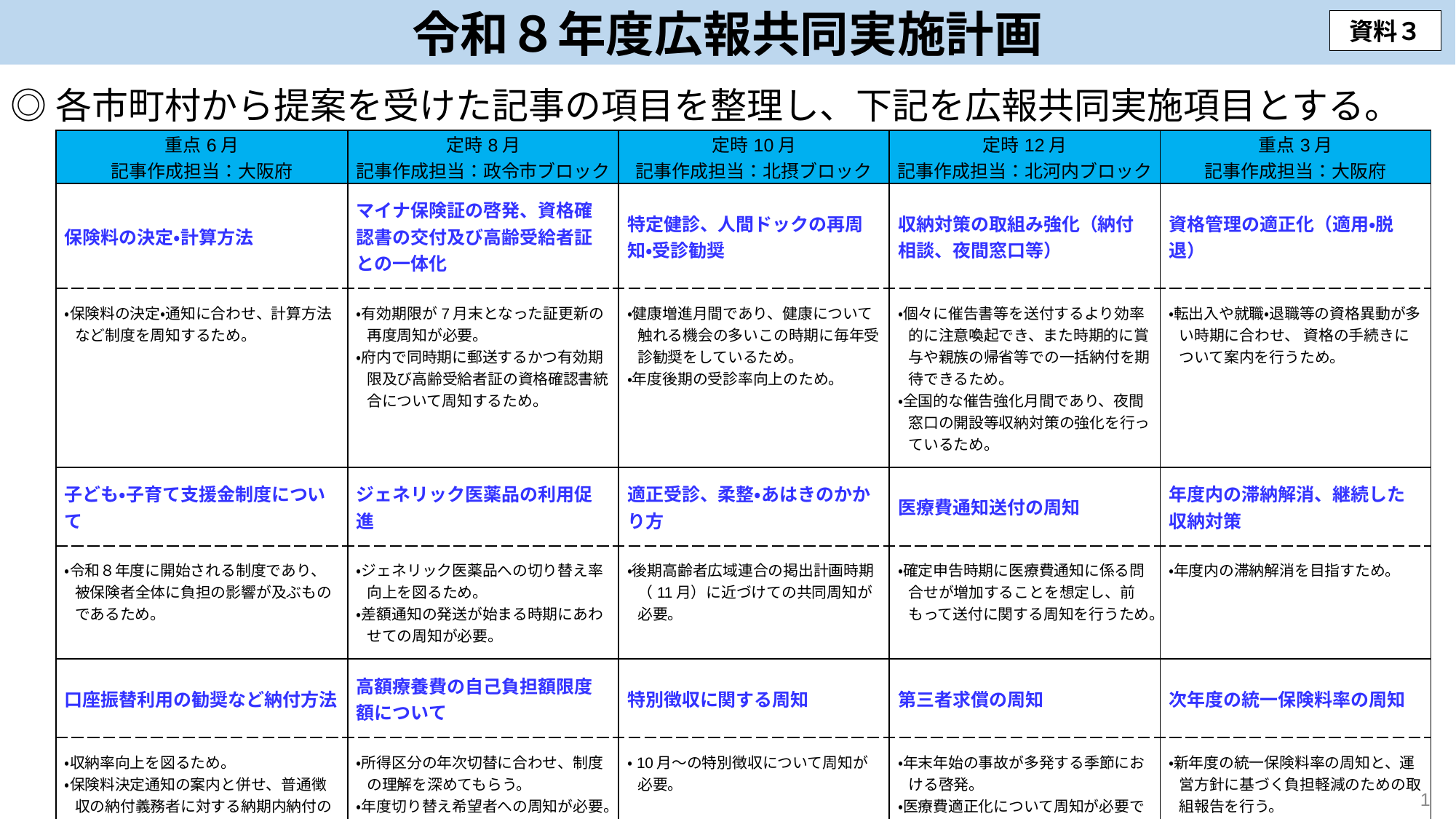

# 令和８年度広報共同実施計画
資料３
◎各市町村から提案を受けた記事の項目を整理し、下記を広報共同実施項目とする。
| 重点6月 記事作成担当：大阪府 | 定時8月 記事作成担当：政令市ブロック | 定時10月 記事作成担当：北摂ブロック | 定時12月 記事作成担当：北河内ブロック | 重点3月 記事作成担当：大阪府 |
| --- | --- | --- | --- | --- |
| 保険料の決定・計算方法 | マイナ保険証の啓発、資格確認書の交付及び高齢受給者証との一体化 | 特定健診、人間ドックの再周知・受診勧奨 | 収納対策の取組み強化（納付相談、夜間窓口等） | 資格管理の適正化（適用・脱退） |
| ・保険料の決定・通知に合わせ、計算方法など制度を周知するため。 | ・有効期限が7月末となった証更新の再度周知が必要。 ・府内で同時期に郵送するかつ有効期限及び高齢受給者証の資格確認書統合について周知するため。 | ・健康増進月間であり、健康について触れる機会の多いこの時期に毎年受診勧奨をしているため。 ・年度後期の受診率向上のため。 | ・個々に催告書等を送付するより効率的に注意喚起でき、また時期的に賞与や親族の帰省等での一括納付を期待できるため。 ・全国的な催告強化月間であり、夜間窓口の開設等収納対策の強化を行っているため。 | ・転出入や就職・退職等の資格異動が多い時期に合わせ、 資格の手続きについて案内を行うため。 |
| 子ども・子育て支援金制度について | ジェネリック医薬品の利用促進 | 適正受診、柔整・あはきのかかり方 | 医療費通知送付の周知 | 年度内の滞納解消、継続した収納対策 |
| ・令和８年度に開始される制度であり、被保険者全体に負担の影響が及ぶものであるため。 | ・ジェネリック医薬品への切り替え率向上を図るため。 ・差額通知の発送が始まる時期にあわせての周知が必要。 | ・後期高齢者広域連合の掲出計画時期（11月）に近づけての共同周知が必要。 | ・確定申告時期に医療費通知に係る問合せが増加することを想定し、前もって送付に関する周知を行うため。 | ・年度内の滞納解消を目指すため。 |
| 口座振替利用の勧奨など納付方法 | 高額療養費の自己負担額限度額について | 特別徴収に関する周知 | 第三者求償の周知 | 次年度の統一保険料率の周知 |
| ・収納率向上を図るため。 ・保険料決定通知の案内と併せ、普通徴収の納付義務者に対する納期内納付の徹底と口座振替利用の勧奨を行う。 | ・所得区分の年次切替に合わせ、制度の理解を深めてもらう。 ・年度切り替え希望者への周知が必要。 | ・10月～の特別徴収について周知が必要。 | ・年末年始の事故が多発する季節における啓発。 ・医療費適正化について周知が必要であるため。 | ・新年度の統一保険料率の周知と、運営方針に基づく負担軽減のための取組報告を行う。 |
1